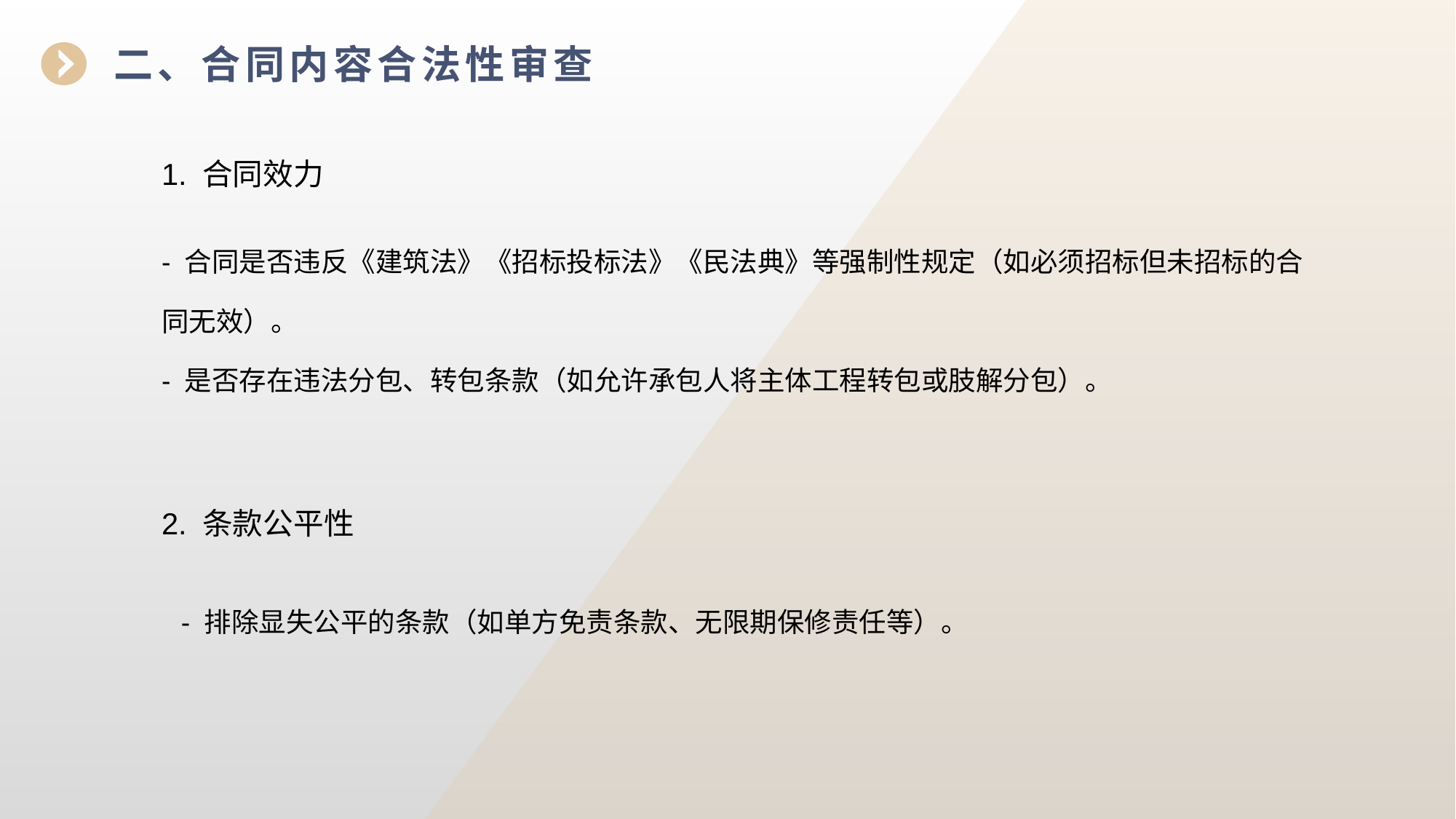

二、合同内容合法性审查

1. 合同效力
- 合同是否违反《建筑法》《招标投标法》《民法典》等强制性规定（如必须招标但未招标的合同无效）。
- 是否存在违法分包、转包条款（如允许承包人将主体工程转包或肢解分包）。
2. 条款公平性
- 排除显失公平的条款（如单方免责条款、无限期保修责任等）。